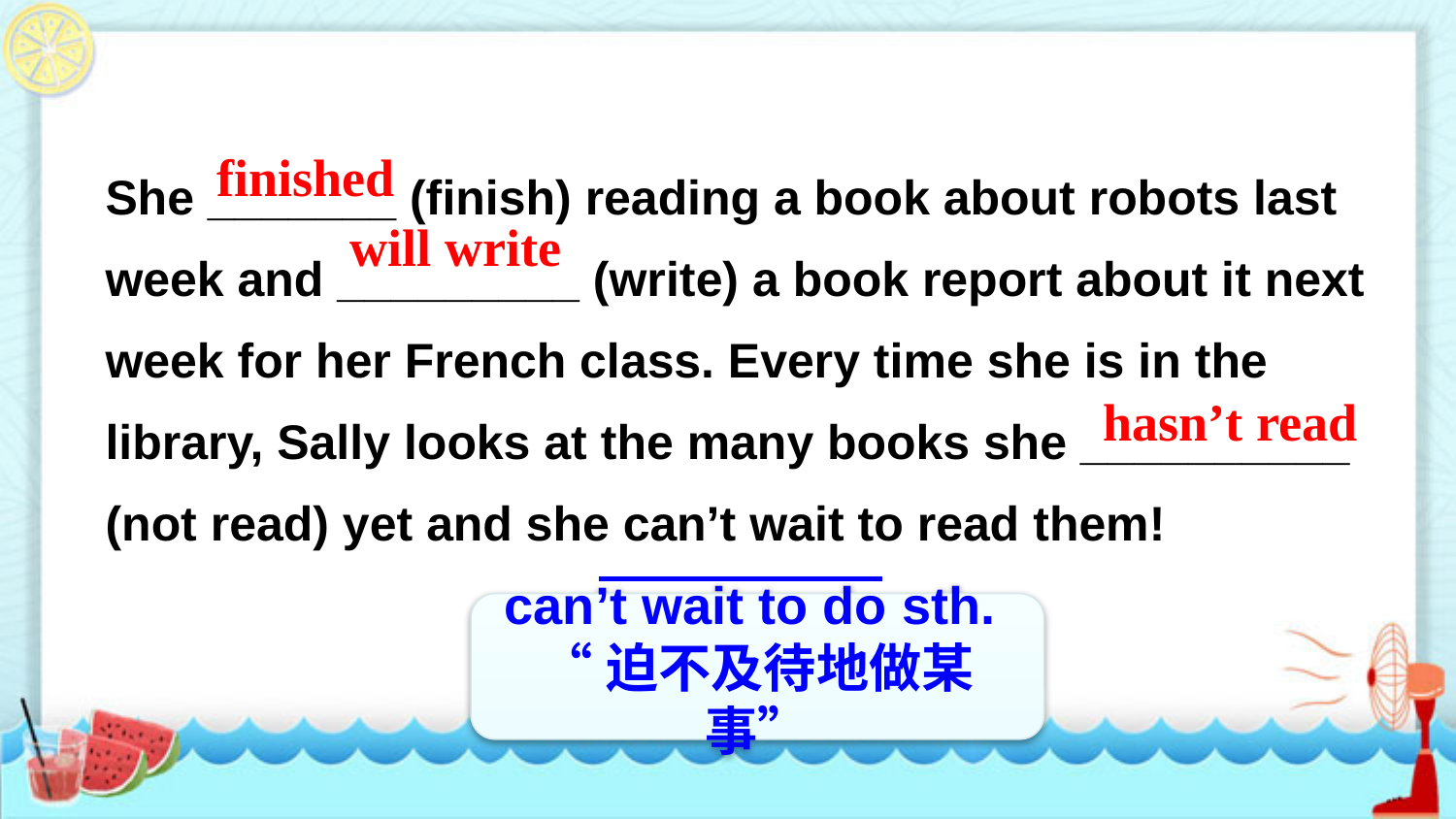

finished
She _______ (finish) reading a book about robots last week and _________ (write) a book report about it next week for her French class. Every time she is in the library, Sally looks at the many books she __________ (not read) yet and she can’t wait to read them!
will write
hasn’t read
can’t wait to do sth.
“迫不及待地做某事”